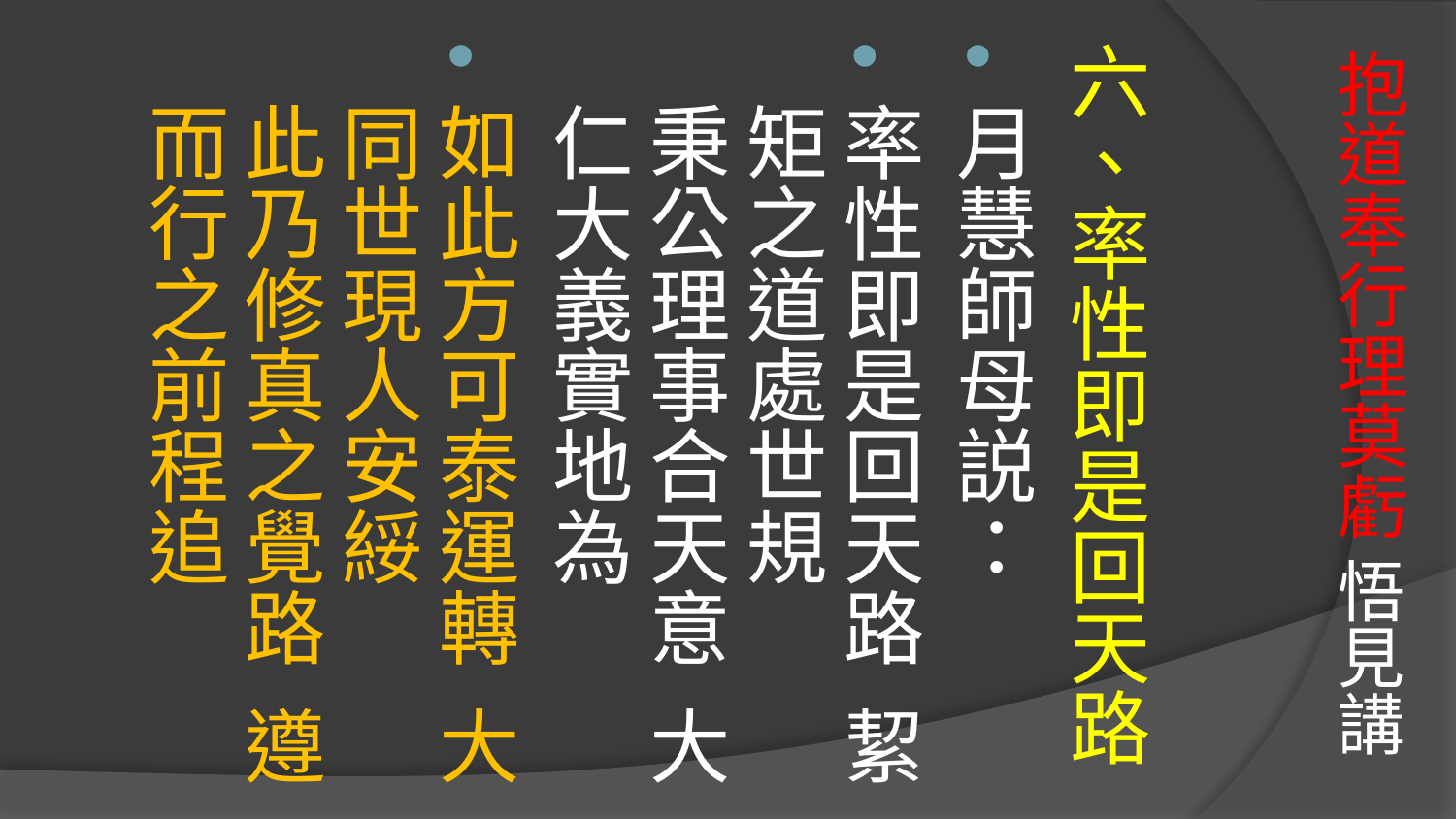

# 抱道奉行理莫虧 悟見講
六、率性即是回天路
月慧師母説：
率性即是回天路  絜矩之道處世規
秉公理事合天意  大仁大義實地為
如此方可泰運轉  大同世現人安綏
此乃修真之覺路  遵而行之前程追